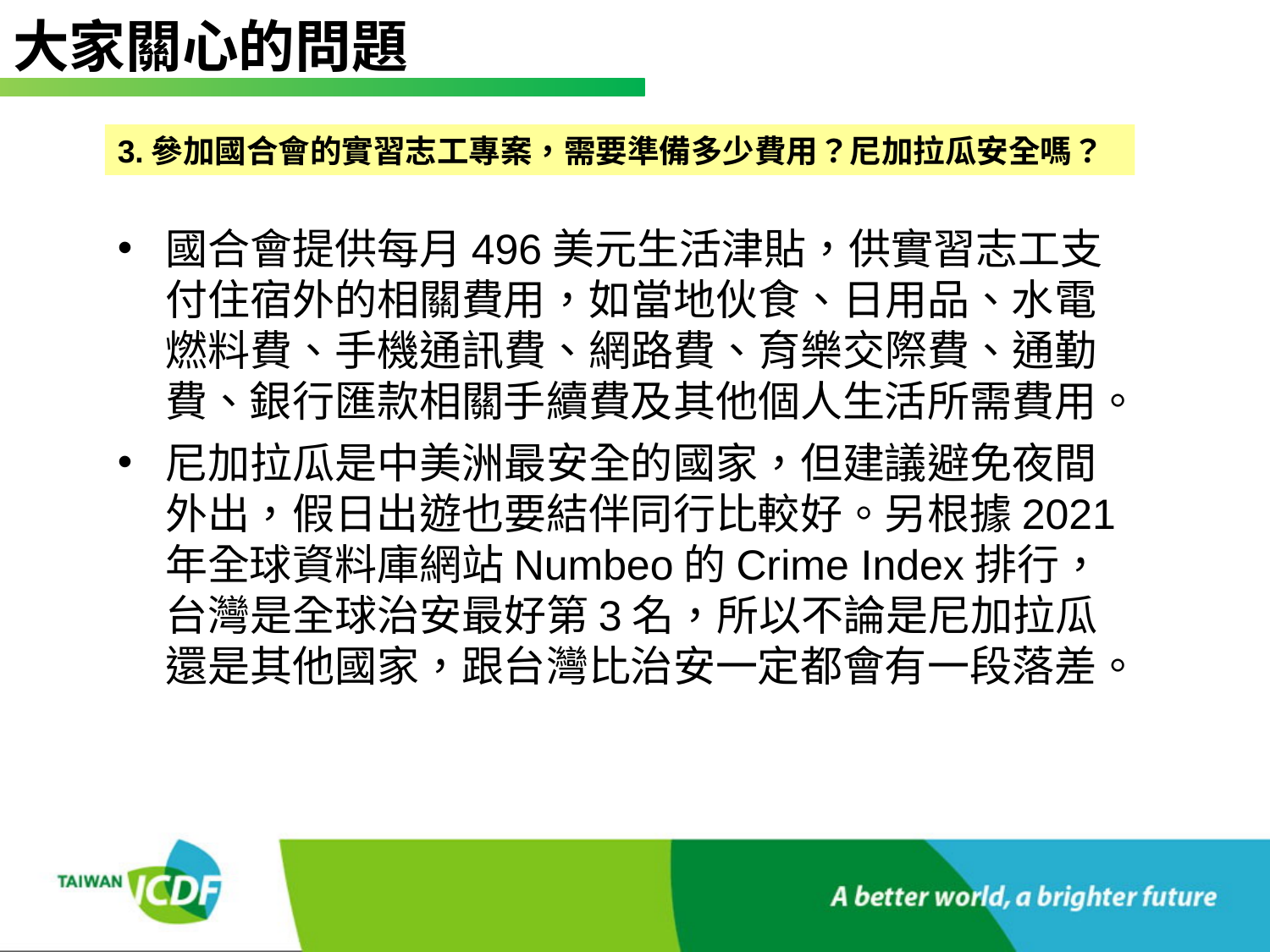

大家關心的問題

3.參加國合會的實習志工專案，需要準備多少費用？尼加拉瓜安全嗎？
國合會提供每月496美元生活津貼，供實習志工支付住宿外的相關費用，如當地伙食、日用品、水電燃料費、手機通訊費、網路費、育樂交際費、通勤費、銀行匯款相關手續費及其他個人生活所需費用。
尼加拉瓜是中美洲最安全的國家，但建議避免夜間外出，假日出遊也要結伴同行比較好。另根據2021年全球資料庫網站Numbeo的Crime Index排行，台灣是全球治安最好第3名，所以不論是尼加拉瓜還是其他國家，跟台灣比治安一定都會有一段落差。